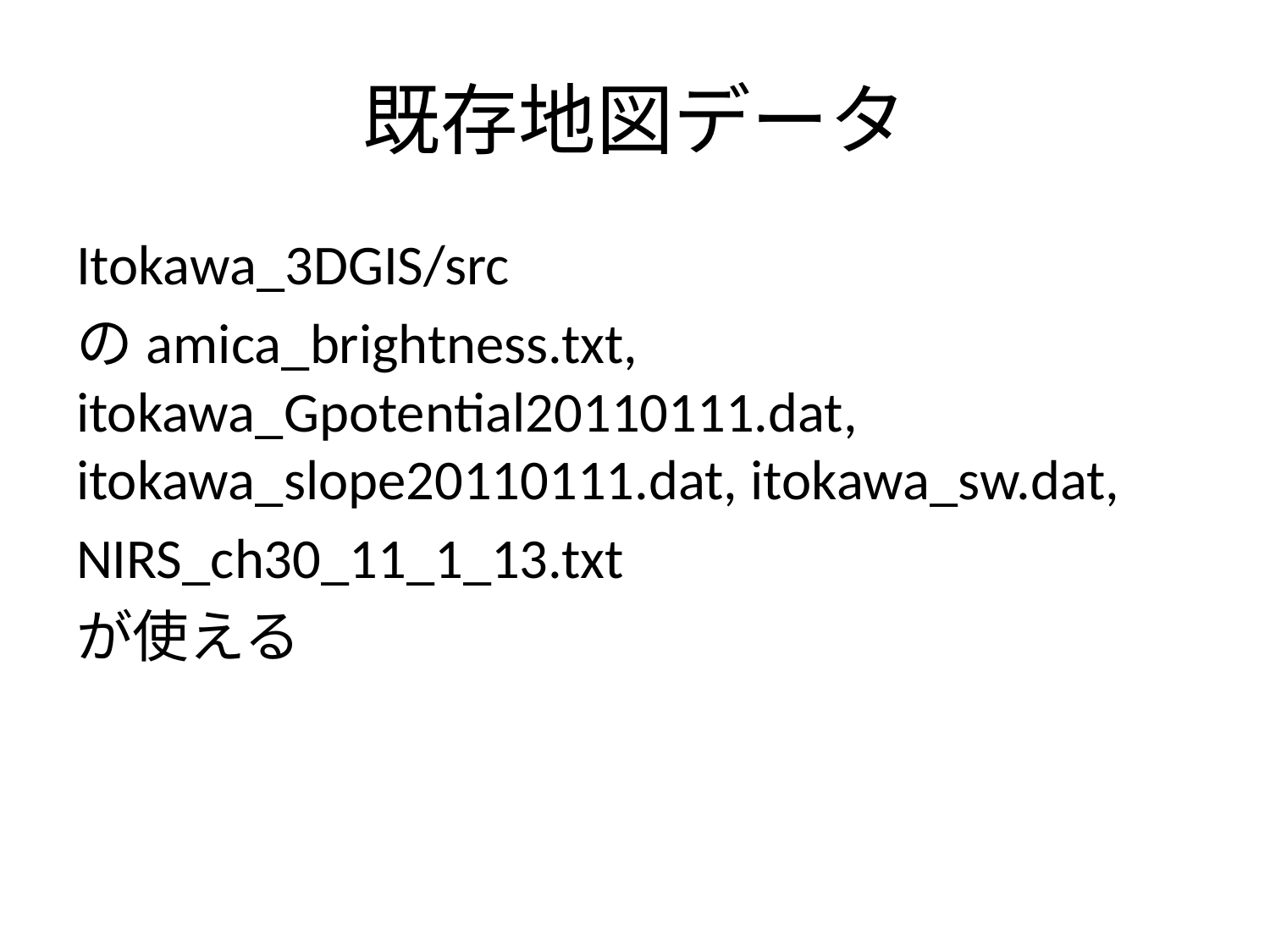

# 既存地図データ
Itokawa_3DGIS/src
のamica_brightness.txt, itokawa_Gpotential20110111.dat, itokawa_slope20110111.dat, itokawa_sw.dat,
NIRS_ch30_11_1_13.txt
が使える